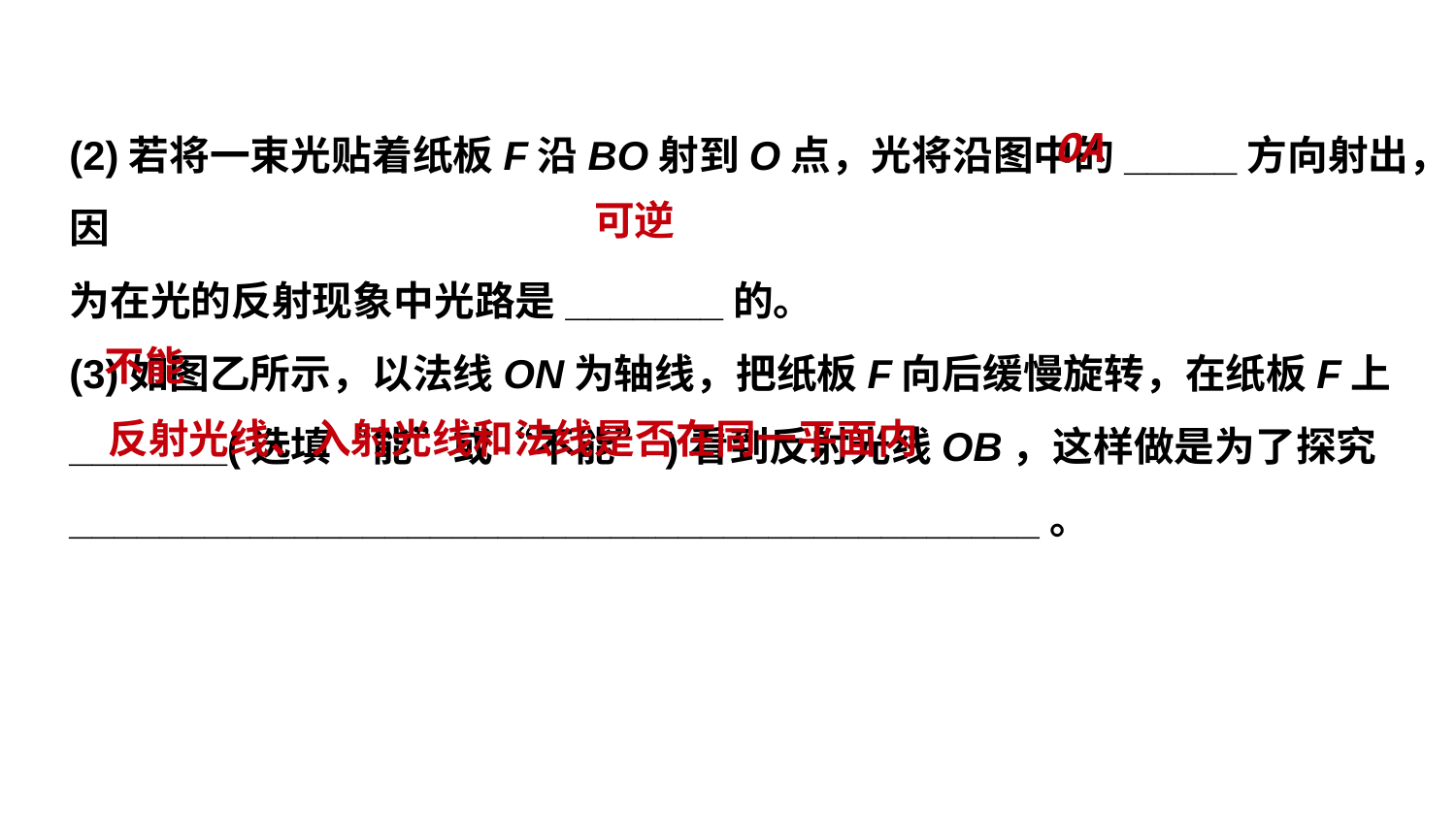

OA
(2)若将一束光贴着纸板F沿BO射到O点，光将沿图中的_____方向射出，因
为在光的反射现象中光路是_______的。
(3)如图乙所示，以法线ON为轴线，把纸板F向后缓慢旋转，在纸板F上
_______(选填“能”或“不能”)看到反射光线OB，这样做是为了探究
___________________________________________。
 可逆
 不能
 反射光线、入射光线和法线是否在同一平面内